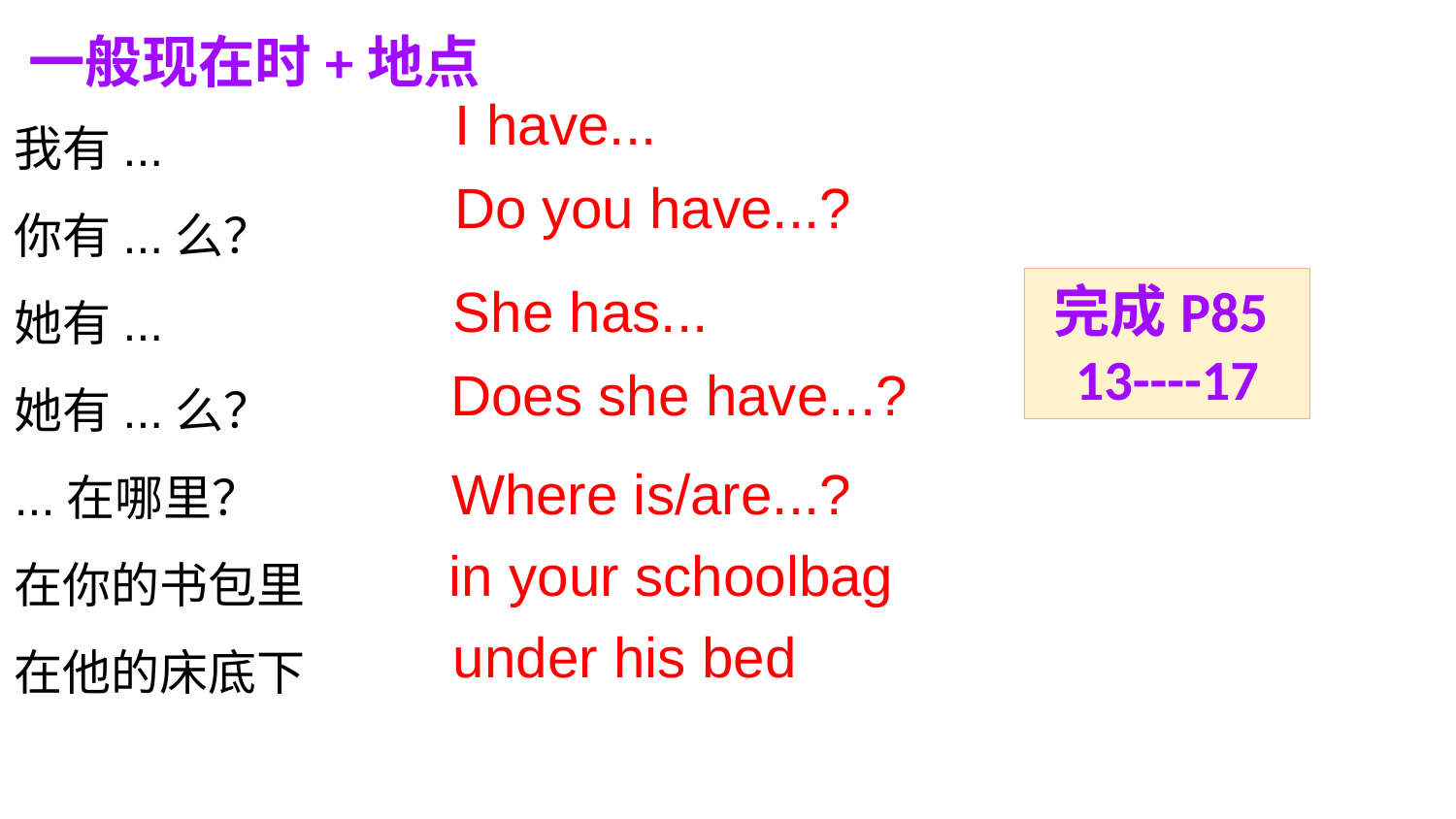

一般现在时+地点
我有...
你有...么？
她有...
她有...么？
...在哪里？
在你的书包里
在他的床底下

I have...
Do you have...?
She has...
完成P85
13----17
Does she have...?
Where is/are...?
in your schoolbag
under his bed